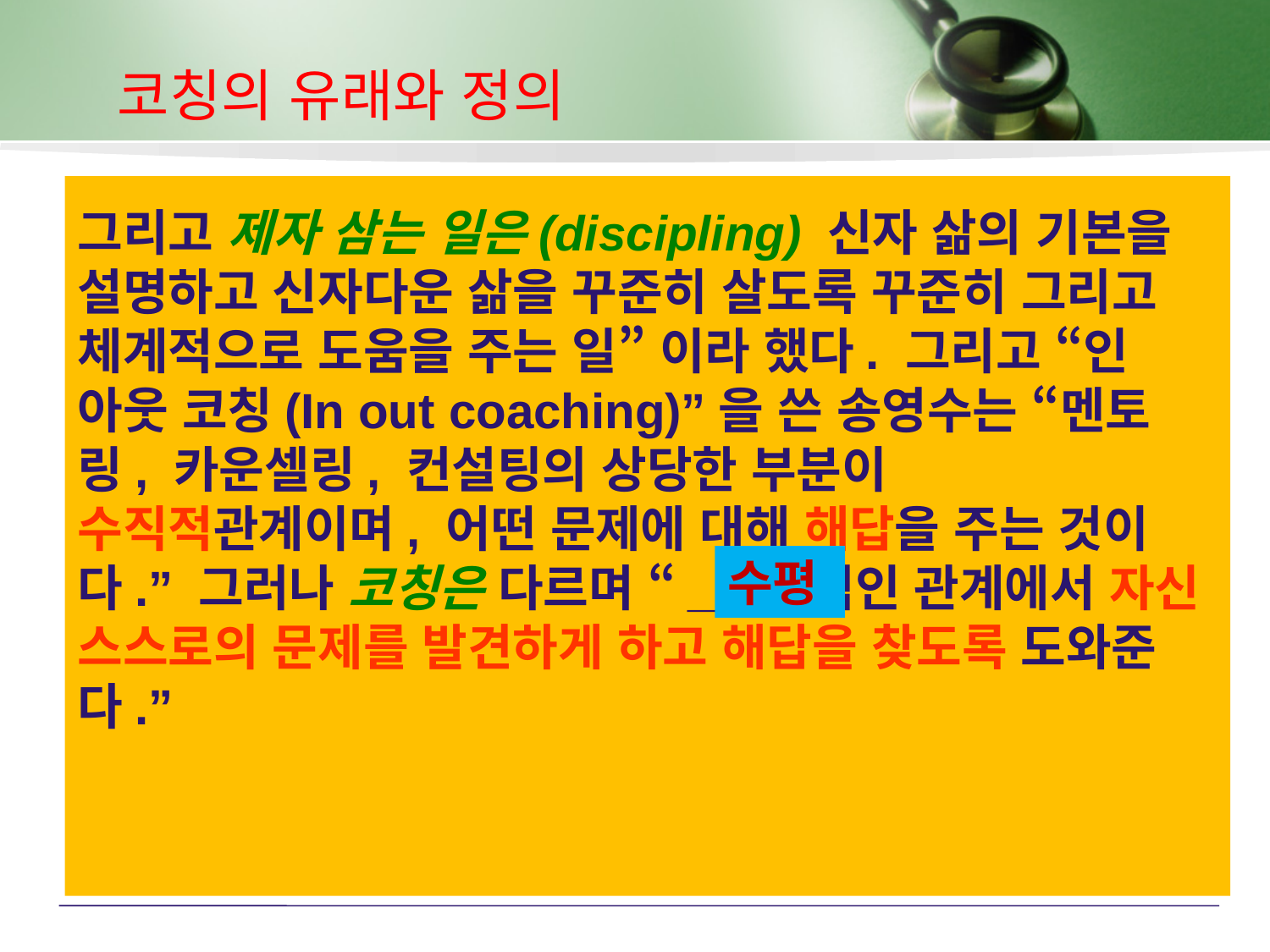

코칭의 유래와 정의
그리고 제자 삼는 일은(discipling) 신자 삶의 기본을 설명하고 신자다운 삶을 꾸준히 살도록 꾸준히 그리고 체계적으로 도움을 주는 일” 이라 했다. 그리고 “인 아웃 코칭(In out coaching)”을 쓴 송영수는 “멘토링, 카운셀링, 컨설팅의 상당한 부분이 수직적관계이며, 어떤 문제에 대해 해답을 주는 것이다.” 그러나 코칭은 다르며 “____적인 관계에서 자신 스스로의 문제를 발견하게 하고 해답을 찾도록 도와준다.”
수평